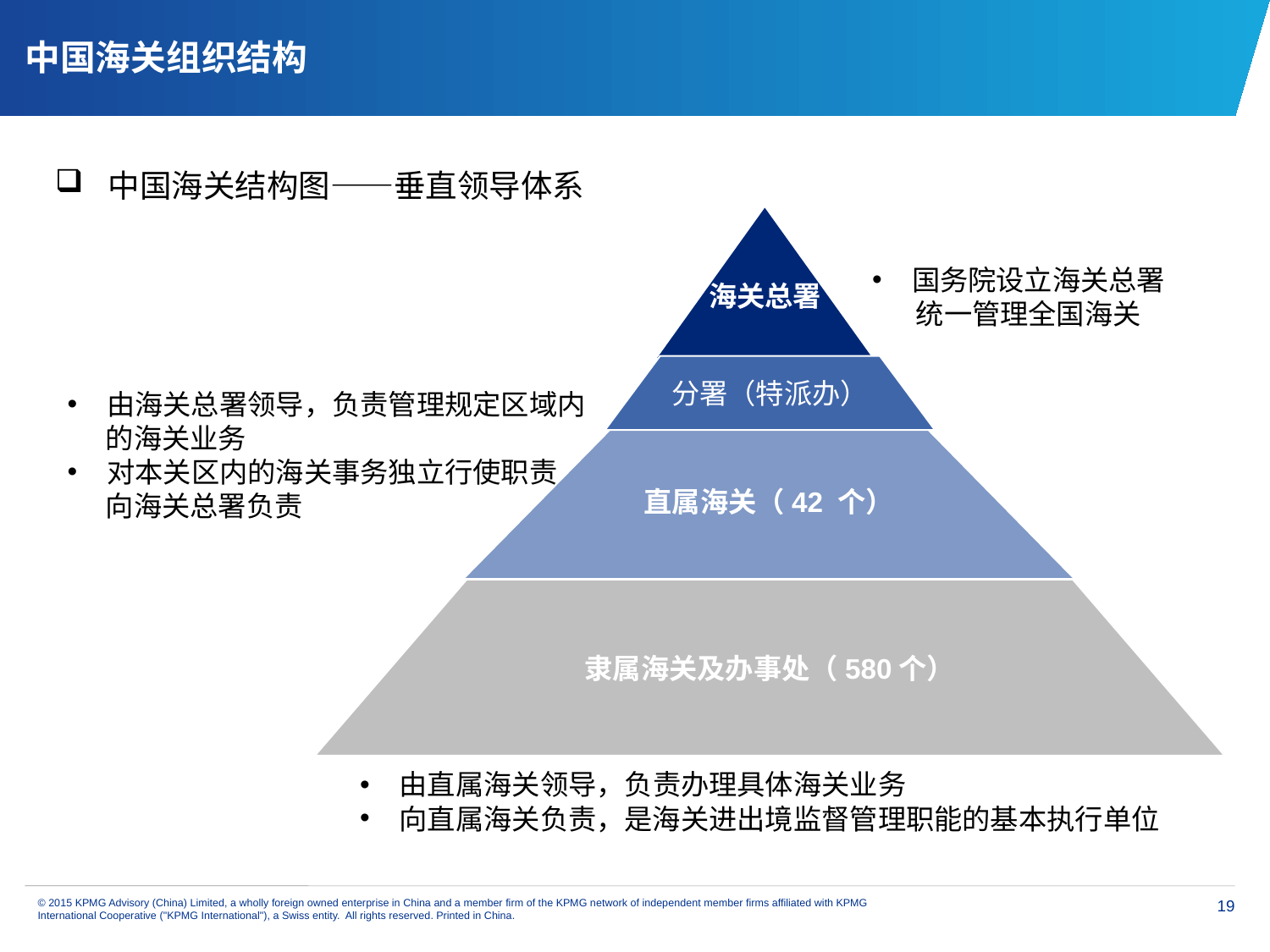

# 中国海关组织结构

中国海关结构图——垂直领导体系
海关总署
直属海关（42 个）
隶属海关及办事处（580个）
国务院设立海关总署
  统一管理全国海关
由海关总署领导，负责管理规定区域内
的海关业务
对本关区内的海关事务独立行使职责
向海关总署负责
分署（特派办）
由直属海关领导，负责办理具体海关业务
向直属海关负责，是海关进出境监督管理职能的基本执行单位